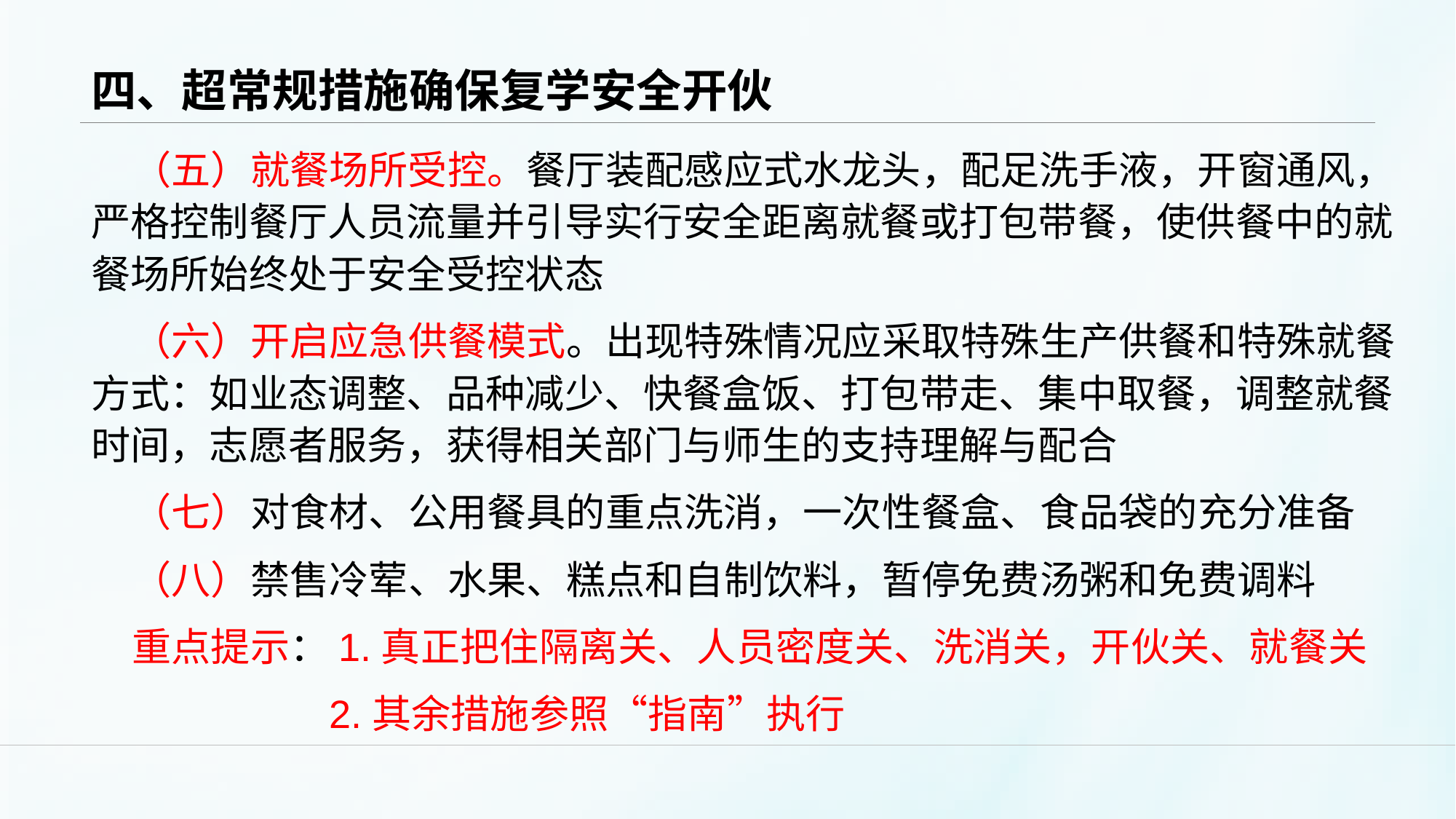

# 四、超常规措施确保复学安全开伙
（五）就餐场所受控。餐厅装配感应式水龙头，配足洗手液，开窗通风，严格控制餐厅人员流量并引导实行安全距离就餐或打包带餐，使供餐中的就餐场所始终处于安全受控状态
（六）开启应急供餐模式。出现特殊情况应采取特殊生产供餐和特殊就餐方式：如业态调整、品种减少、快餐盒饭、打包带走、集中取餐，调整就餐时间，志愿者服务，获得相关部门与师生的支持理解与配合
（七）对食材、公用餐具的重点洗消，一次性餐盒、食品袋的充分准备
（八）禁售冷荤、水果、糕点和自制饮料，暂停免费汤粥和免费调料
重点提示：1.真正把住隔离关、人员密度关、洗消关，开伙关、就餐关
2.其余措施参照“指南”执行